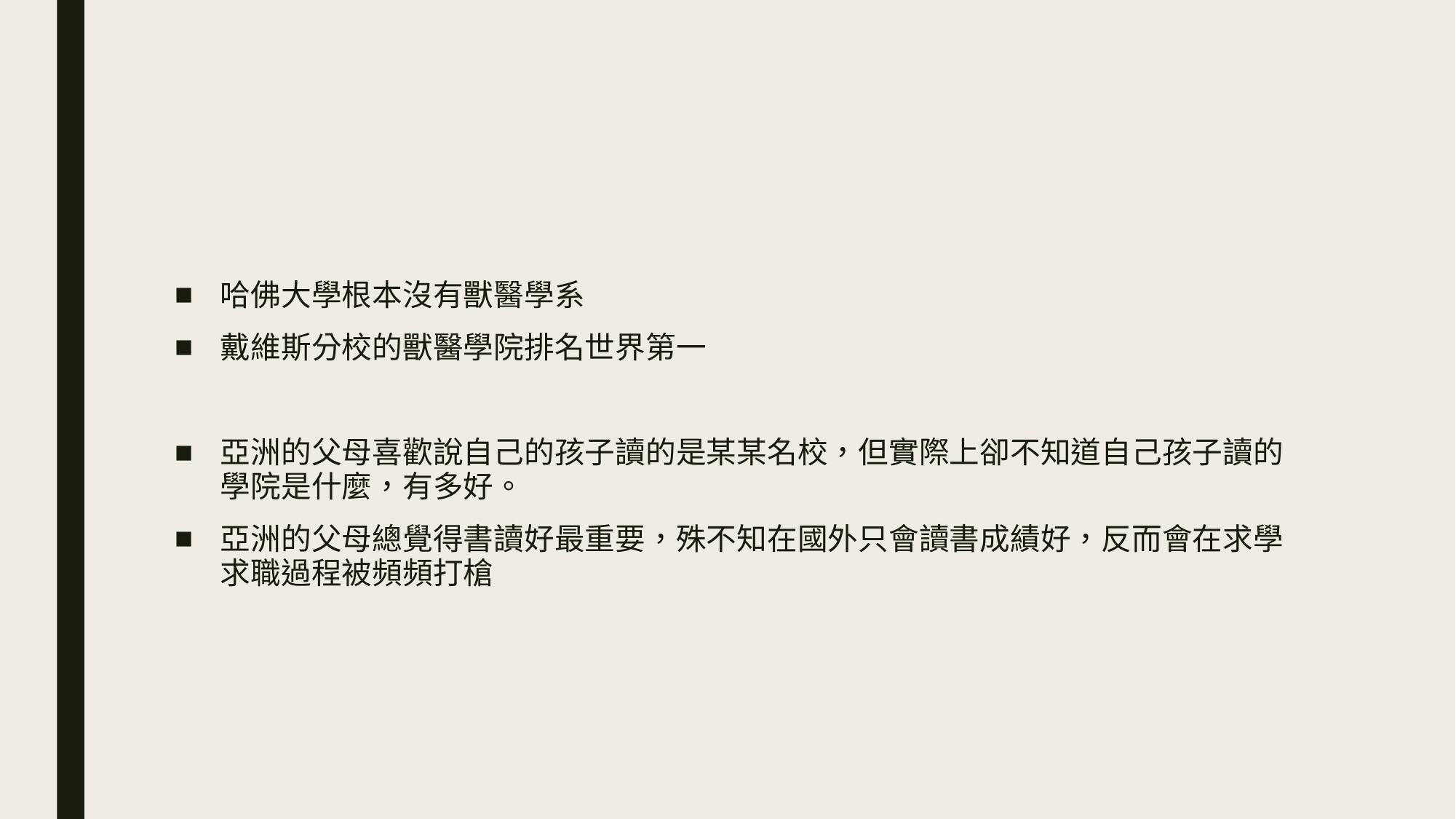

#
哈佛大學根本沒有獸醫學系
戴維斯分校的獸醫學院排名世界第一

亞洲的父母喜歡說自己的孩子讀的是某某名校，但實際上卻不知道自己孩子讀的學院是什麼，有多好。
亞洲的父母總覺得書讀好最重要，殊不知在國外只會讀書成績好，反而會在求學求職過程被頻頻打槍